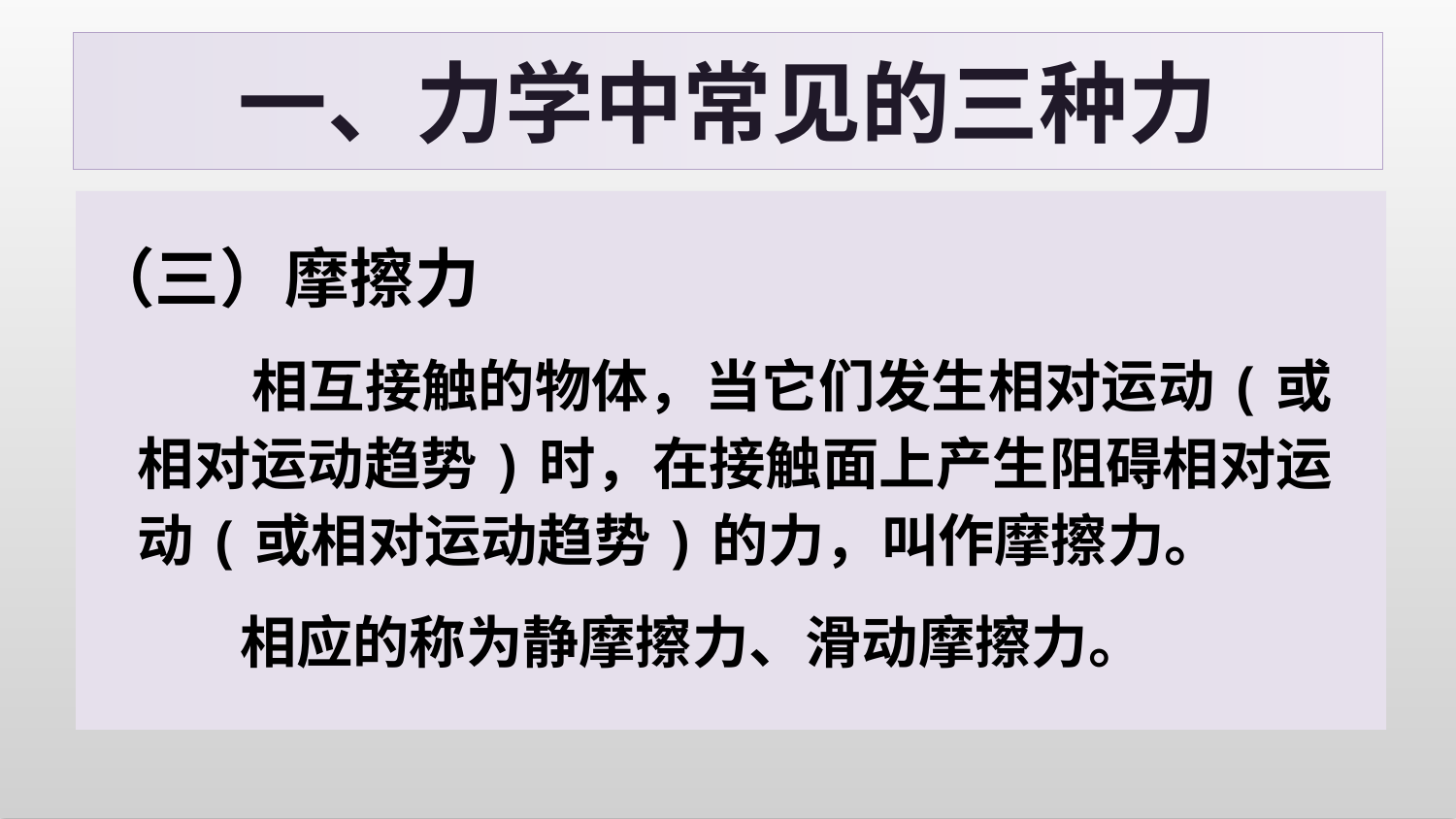

# 一、力学中常见的三种力
（三）摩擦力

相互接触的物体，当它们发生相对运动(或相对运动趋势)时，在接触面上产生阻碍相对运动(或相对运动趋势)的力，叫作摩擦力。
相应的称为静摩擦力、滑动摩擦力。